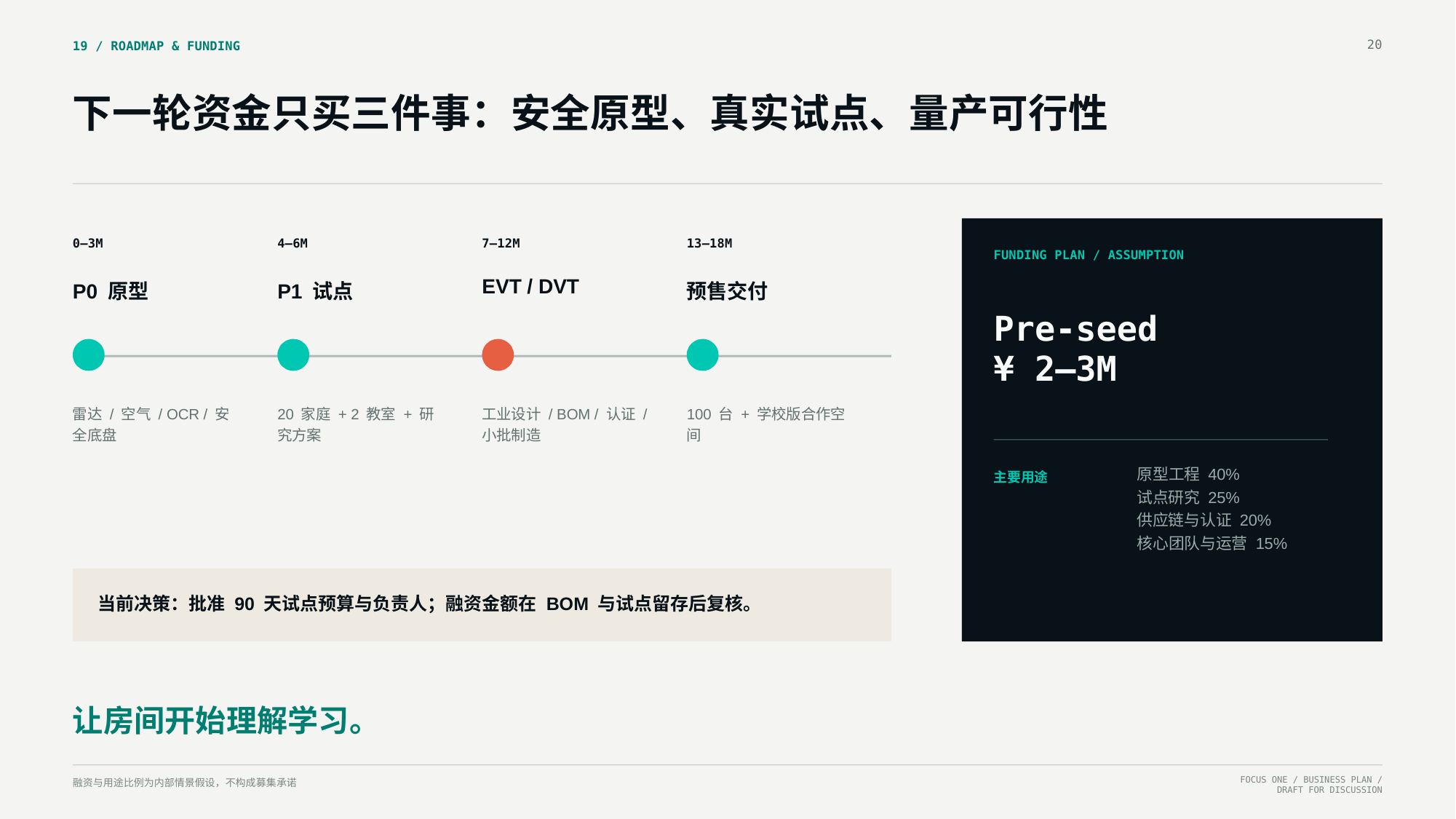

20
19 / ROADMAP & FUNDING
下一轮资金只买三件事：安全原型、真实试点、量产可行性

0–3M
4–6M
7–12M
13–18M
FUNDING PLAN / ASSUMPTION
P0 原型
P1 试点
EVT / DVT
预售交付
Pre-seed
¥ 2–3M

雷达 / 空气 / OCR / 安全底盘
20 家庭 + 2 教室 + 研究方案
工业设计 / BOM / 认证 / 小批制造
100 台 + 学校版合作空间

原型工程 40%
试点研究 25%
供应链与认证 20%
核心团队与运营 15%
主要用途

当前决策：批准 90 天试点预算与负责人；融资金额在 BOM 与试点留存后复核。
让房间开始理解学习。

融资与用途比例为内部情景假设，不构成募集承诺
FOCUS ONE / BUSINESS PLAN / DRAFT FOR DISCUSSION